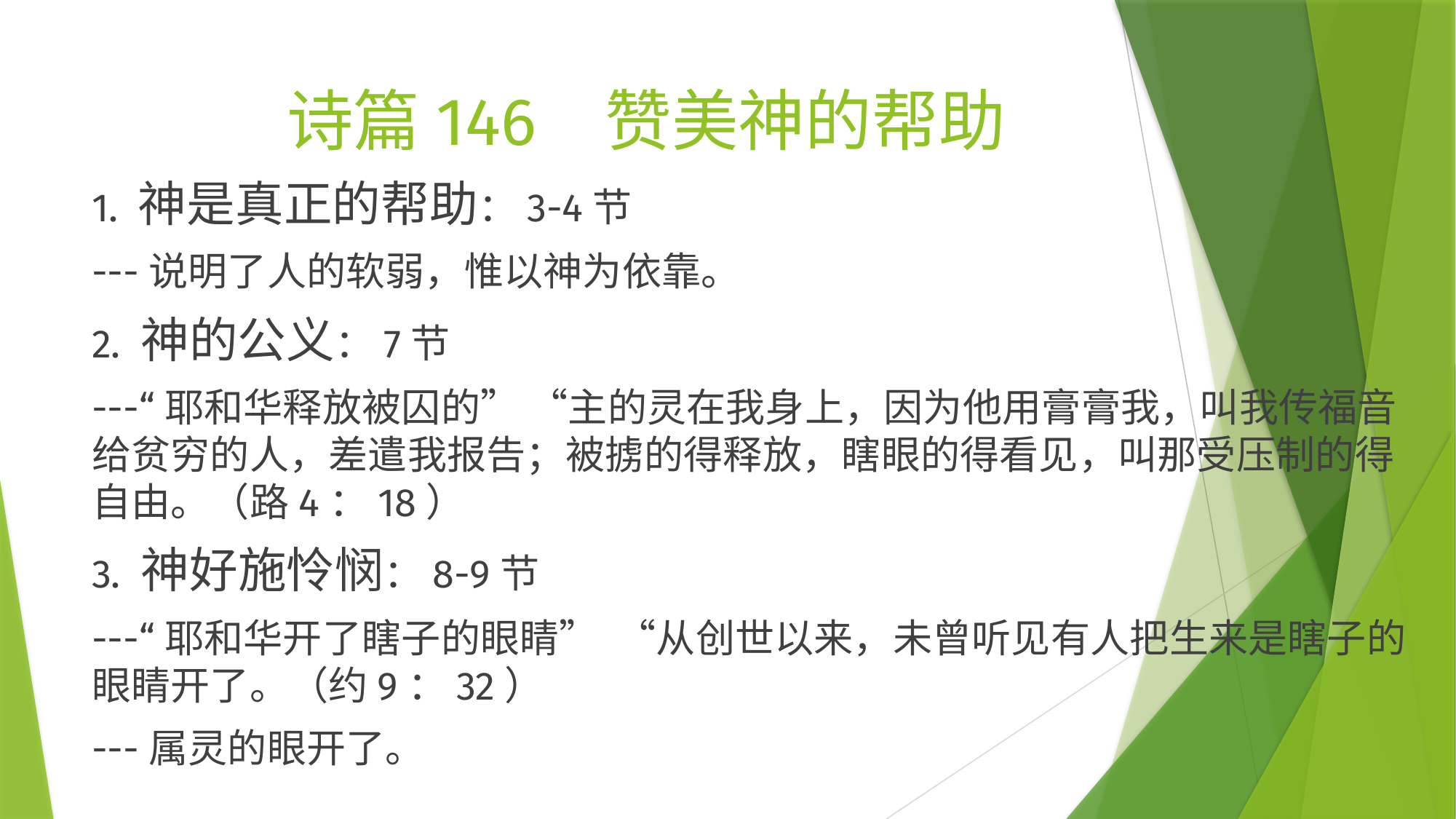

# 诗篇146   赞美神的帮助
1. 神是真正的帮助：3-4节
---说明了人的软弱，惟以神为依靠。
2. 神的公义：7节
---“耶和华释放被囚的” “主的灵在我身上，因为他用膏膏我，叫我传福音给贫穷的人，差遣我报告；被掳的得释放，瞎眼的得看见，叫那受压制的得自由。（路4：18）
3. 神好施怜悯：8-9节
---“耶和华开了瞎子的眼睛”  “从创世以来，未曾听见有人把生来是瞎子的眼睛开了。（约9：32）
---属灵的眼开了。